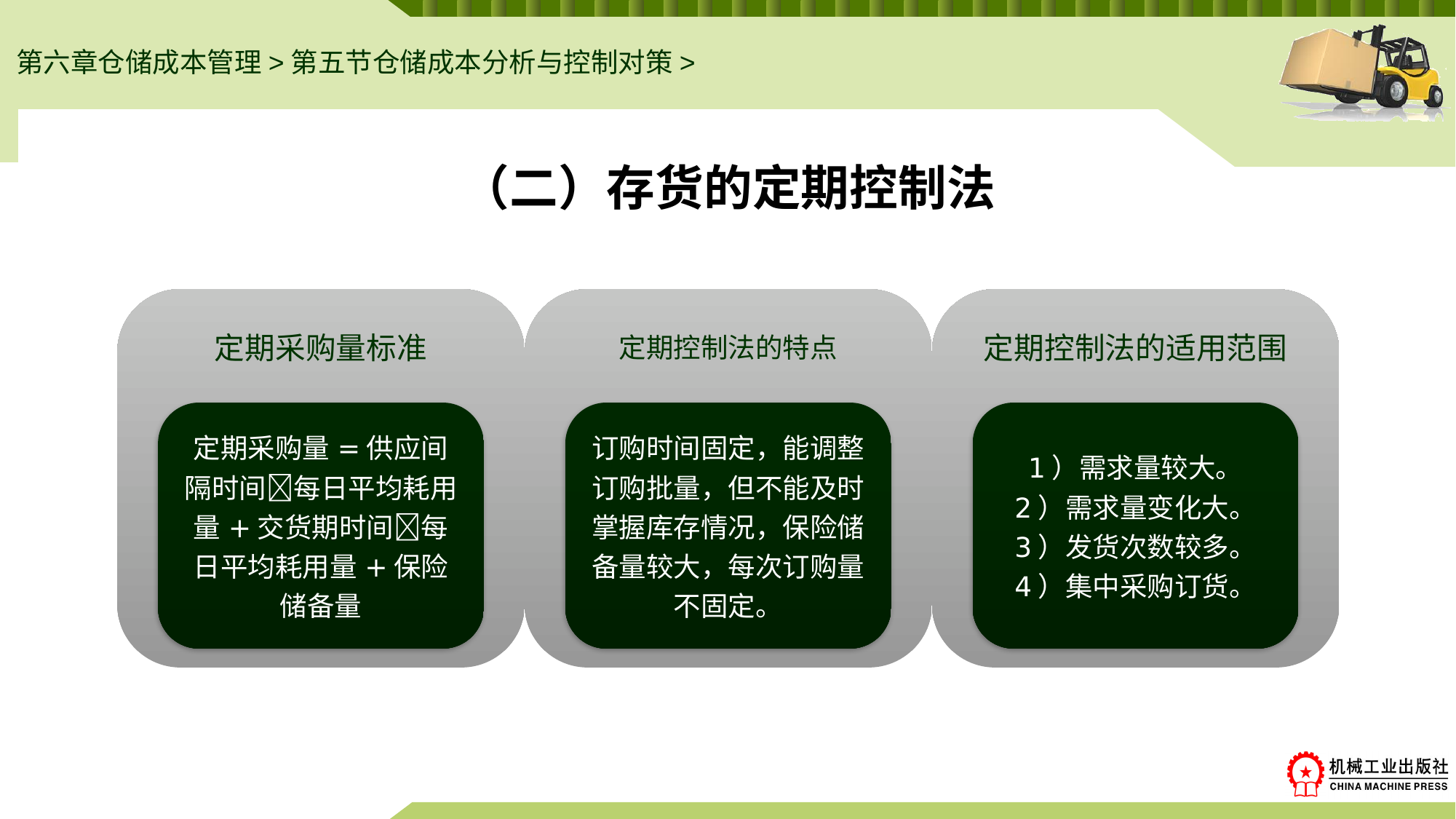

第六章仓储成本管理>第五节仓储成本分析与控制对策>
# （二）存货的定期控制法
定期采购量标准
定期控制法的特点
定期控制法的适用范围
订购时间固定，能调整订购批量，但不能及时掌握库存情况，保险储备量较大，每次订购量不固定。
1）需求量较大。
2）需求量变化大。
3）发货次数较多。
4）集中采购订货。
定期采购量=供应间隔时间×每日平均耗用量+交货期时间×每日平均耗用量+保险储备量